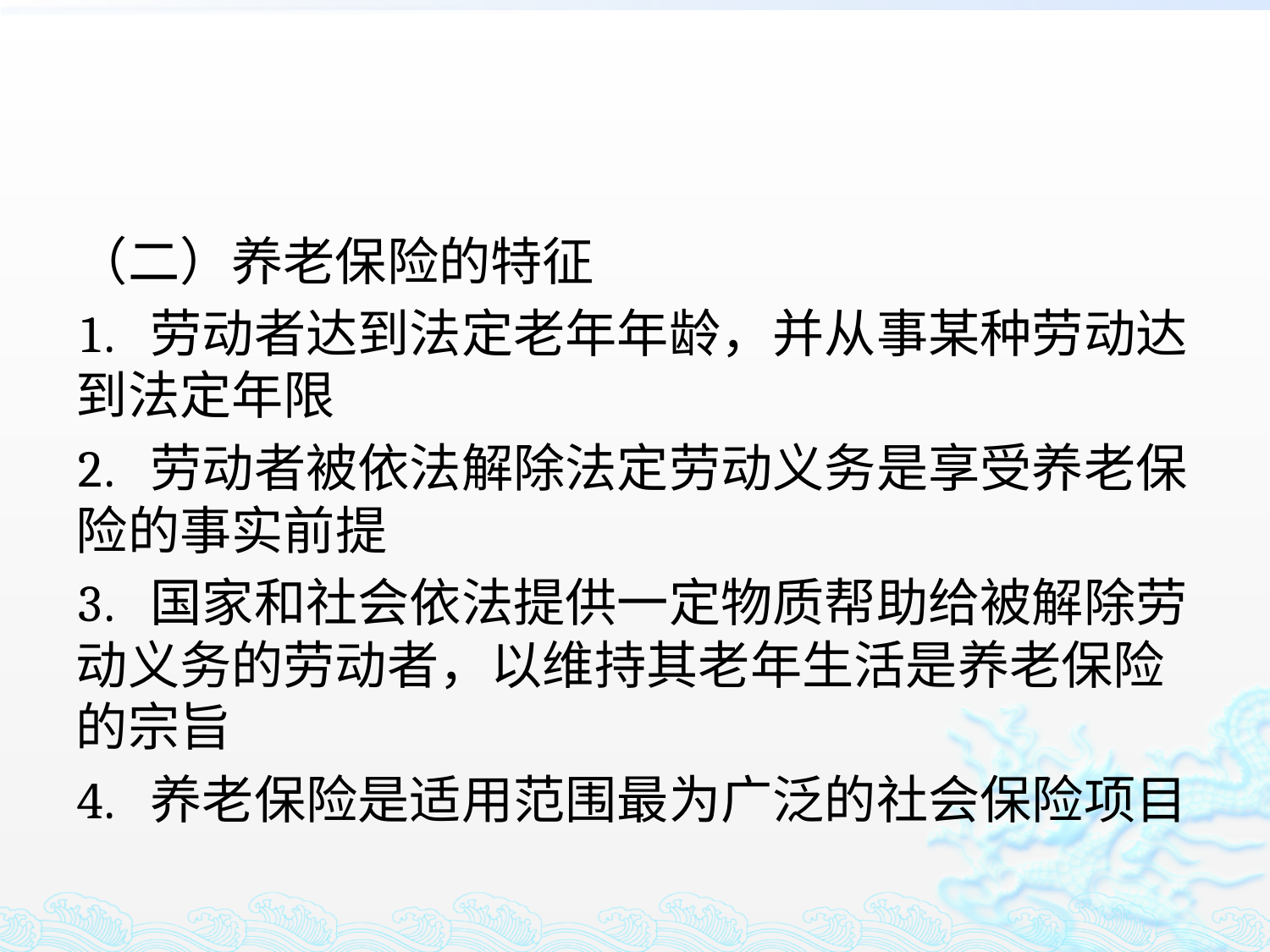

#
（二）养老保险的特征
1.  劳动者达到法定老年年龄，并从事某种劳动达到法定年限
2.  劳动者被依法解除法定劳动义务是享受养老保险的事实前提
3.  国家和社会依法提供一定物质帮助给被解除劳动义务的劳动者，以维持其老年生活是养老保险的宗旨
4.  养老保险是适用范围最为广泛的社会保险项目